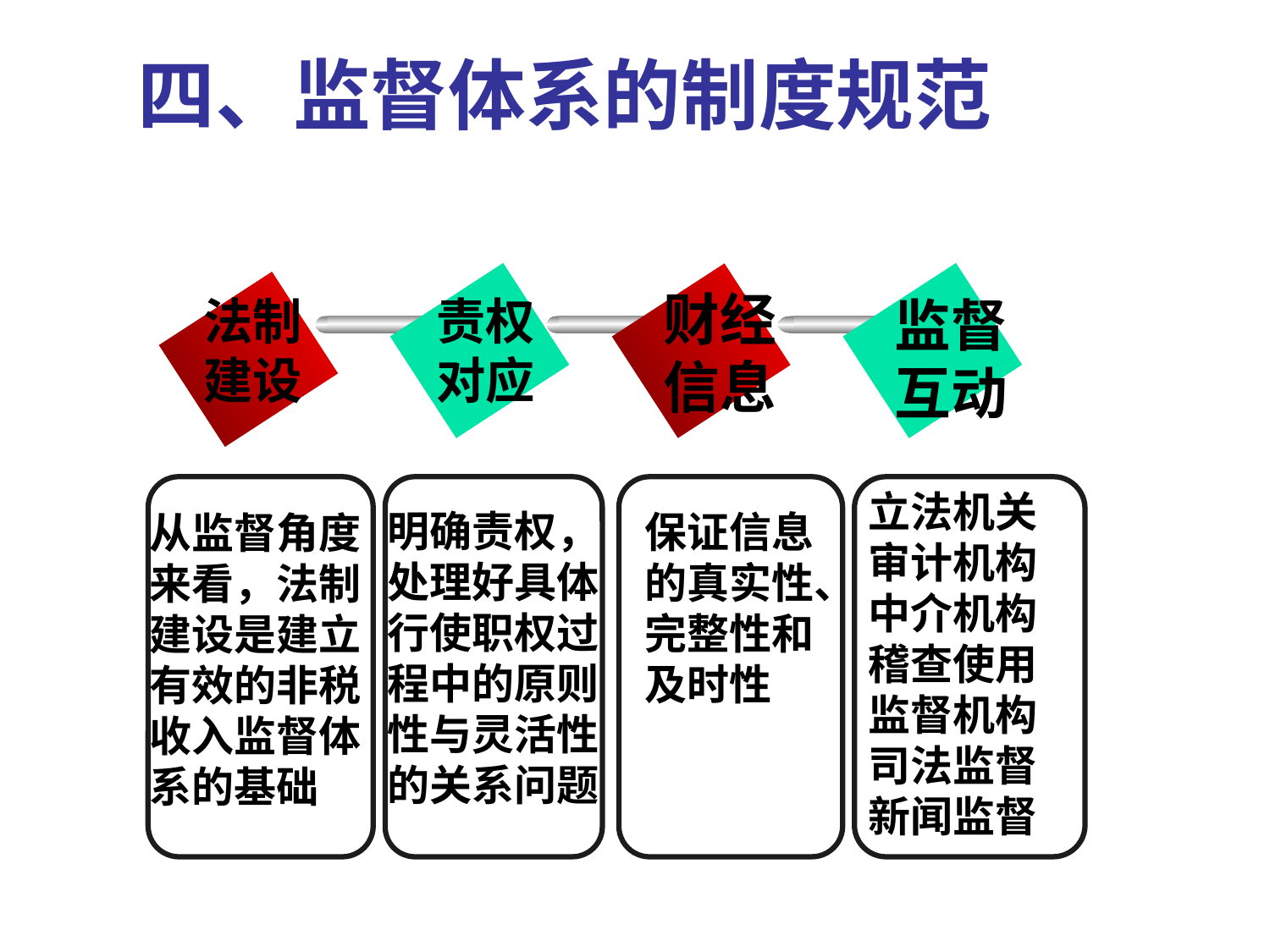

# 四、监督体系的制度规范
财经
信息
监督
互动
法制
建设
责权
对应

立法机关
审计机构
中介机构
稽查使用
监督机构
司法监督
新闻监督
明确责权，
处理好具体
行使职权过
程中的原则
性与灵活性
的关系问题
保证信息
的真实性、
完整性和
及时性
从监督角度
来看，法制
建设是建立
有效的非税
收入监督体
系的基础